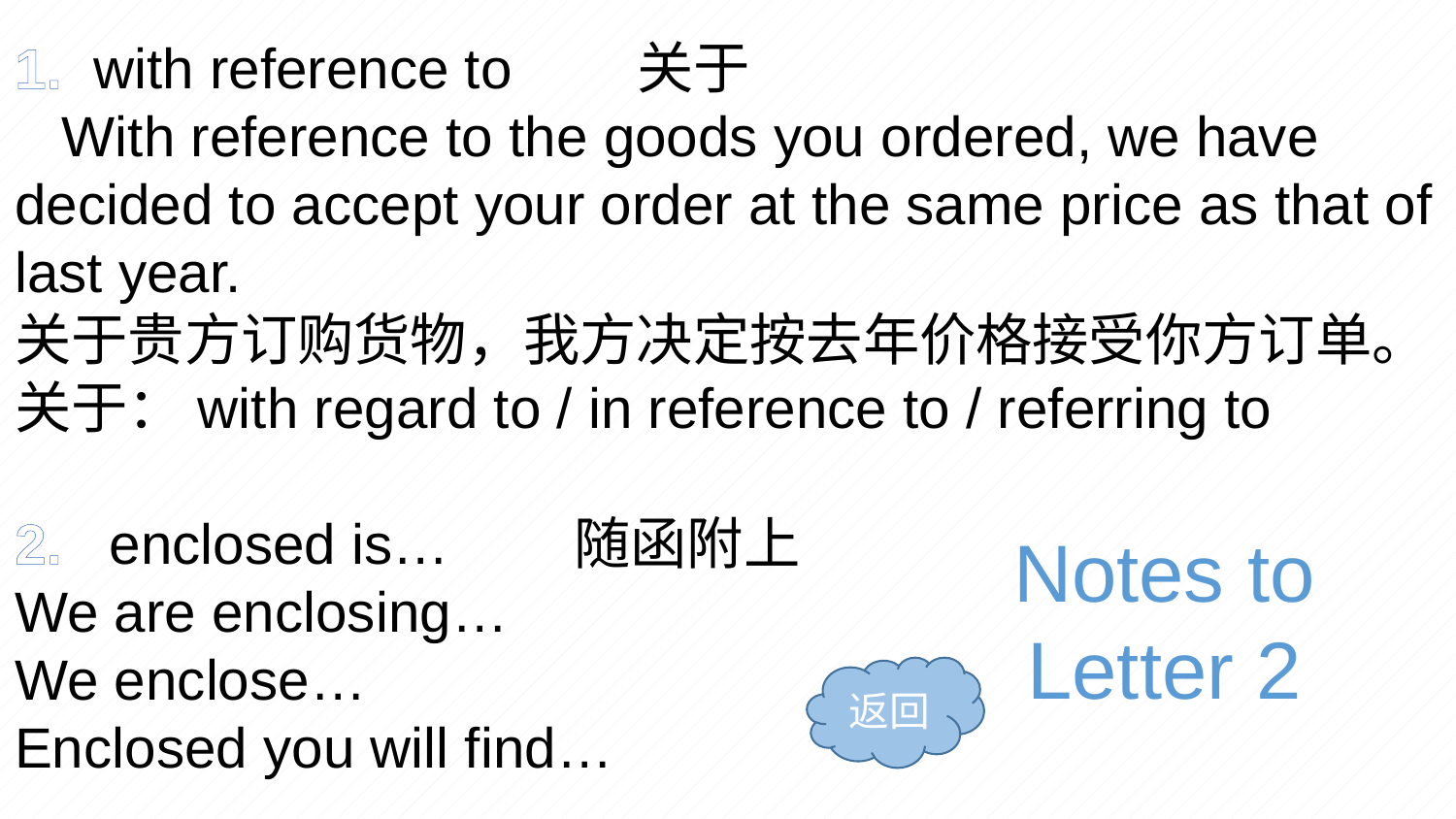

1.  with reference to       关于
   With reference to the goods you ordered, we have decided to accept your order at the same price as that of last year.
关于贵方订购货物，我方决定按去年价格接受你方订单。
关于：with regard to / in reference to / referring to

2.   enclosed is…       随函附上
We are enclosing…
We enclose…
Enclosed you will find…
Notes to Letter 2
返回